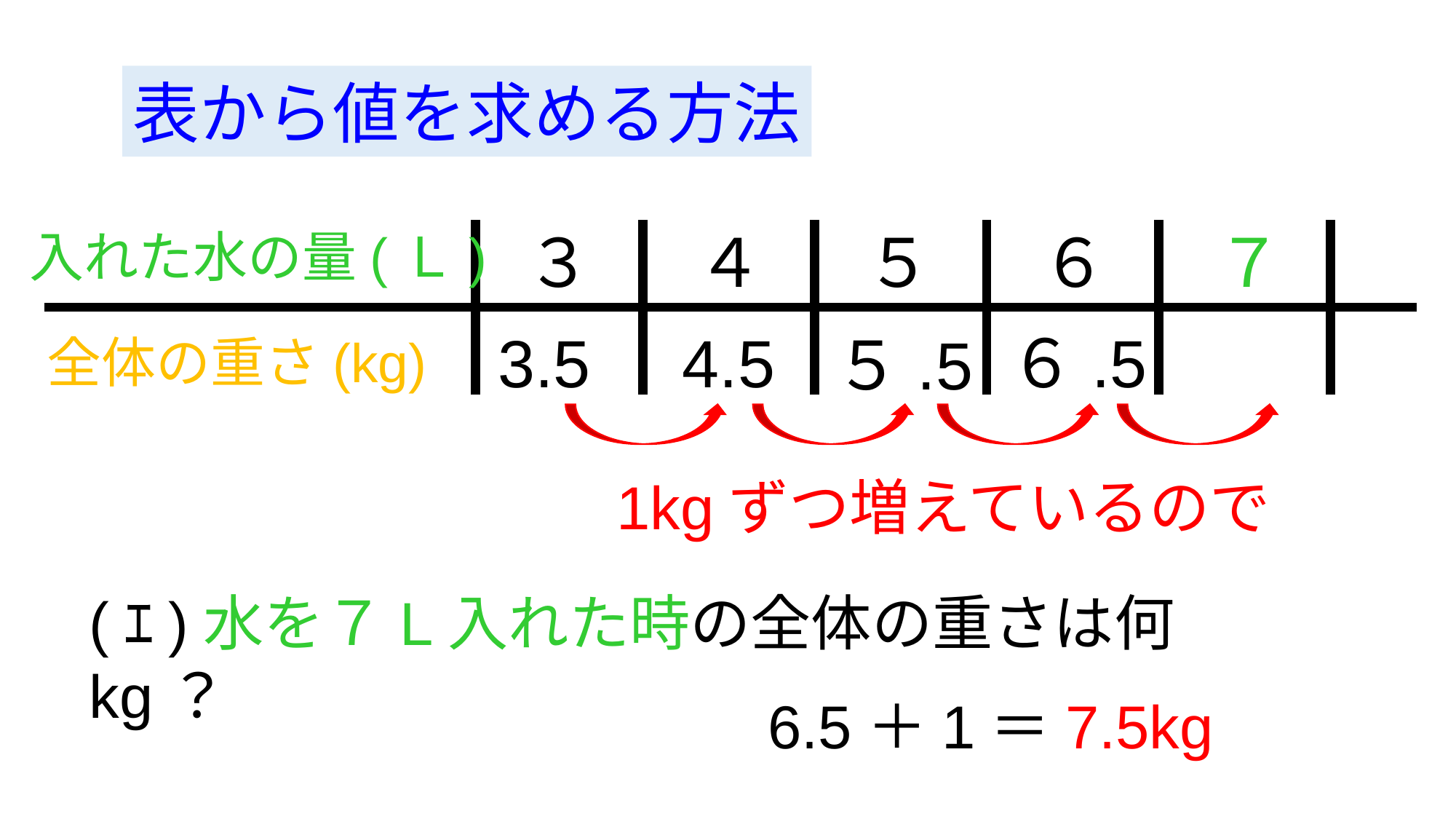

表から値を求める方法
３
４
５
６
７
入れた水の量(Ｌ)
3.5
4.5
６.5
５.5
全体の重さ(kg)

1kgずつ増えているので
(ｴ)水を７L入れた時の全体の重さは何kg？
6.5＋1＝7.5kg